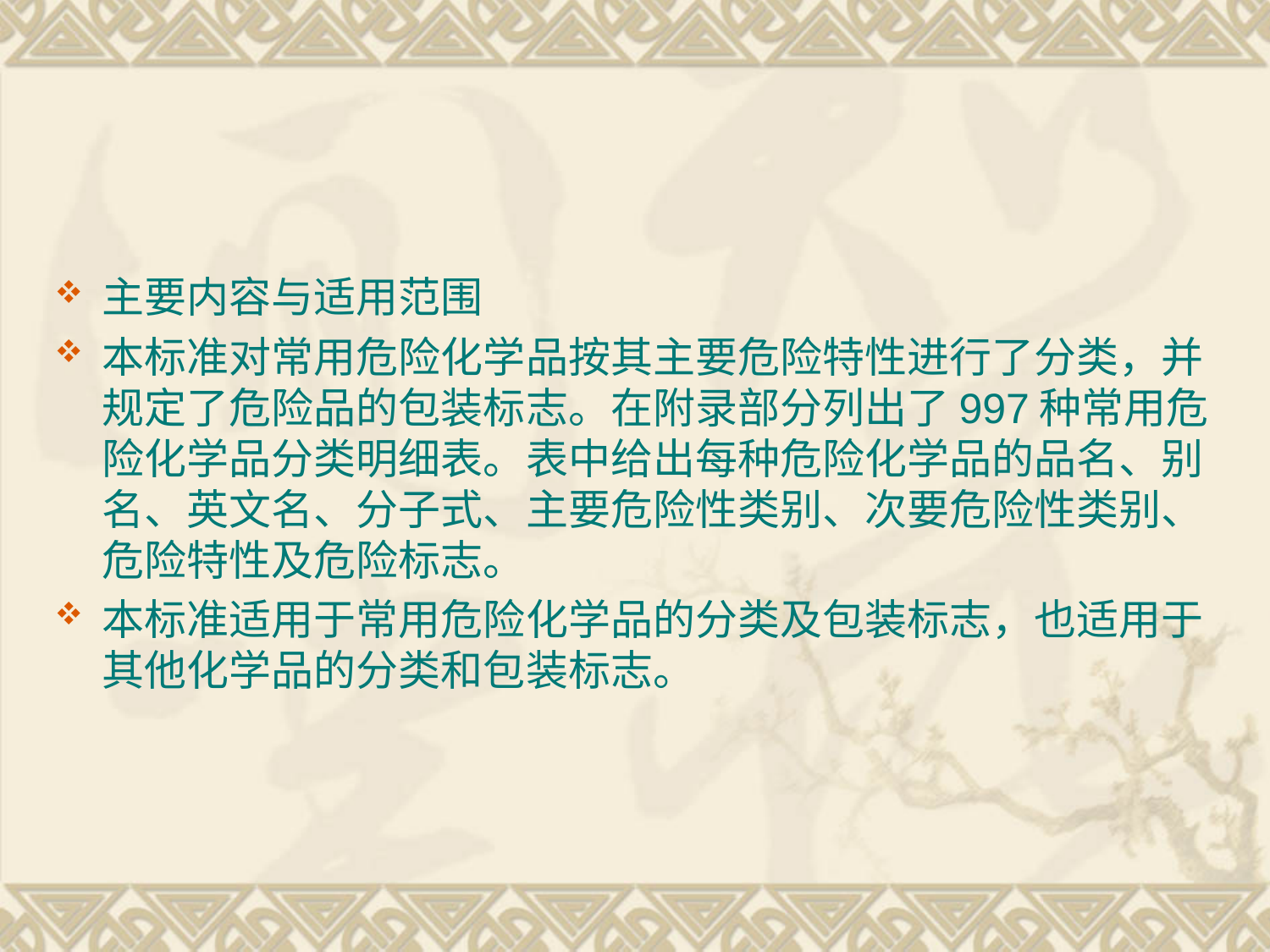

#
主要内容与适用范围
本标准对常用危险化学品按其主要危险特性进行了分类，并规定了危险品的包装标志。在附录部分列出了997种常用危险化学品分类明细表。表中给出每种危险化学品的品名、别名、英文名、分子式、主要危险性类别、次要危险性类别、危险特性及危险标志。
本标准适用于常用危险化学品的分类及包装标志，也适用于其他化学品的分类和包装标志。